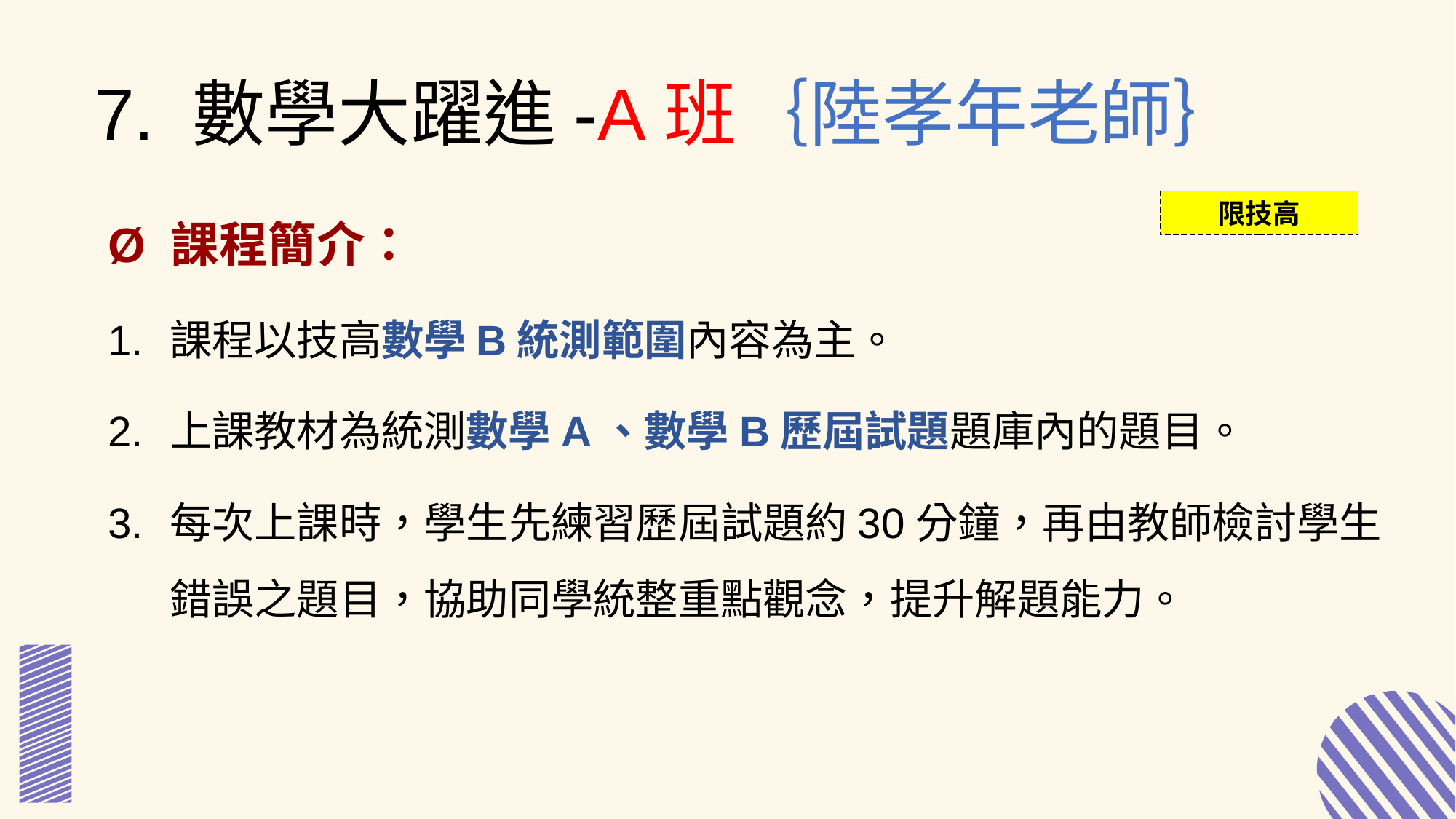

7. 數學大躍進-A班｛陸孝年老師｝
限技高
Ø 課程簡介：
課程以技高數學B統測範圍內容為主。
上課教材為統測數學A、數學B歷屆試題題庫內的題目。
每次上課時，學生先練習歷屆試題約30分鐘，再由教師檢討學生錯誤之題目，協助同學統整重點觀念，提升解題能力。